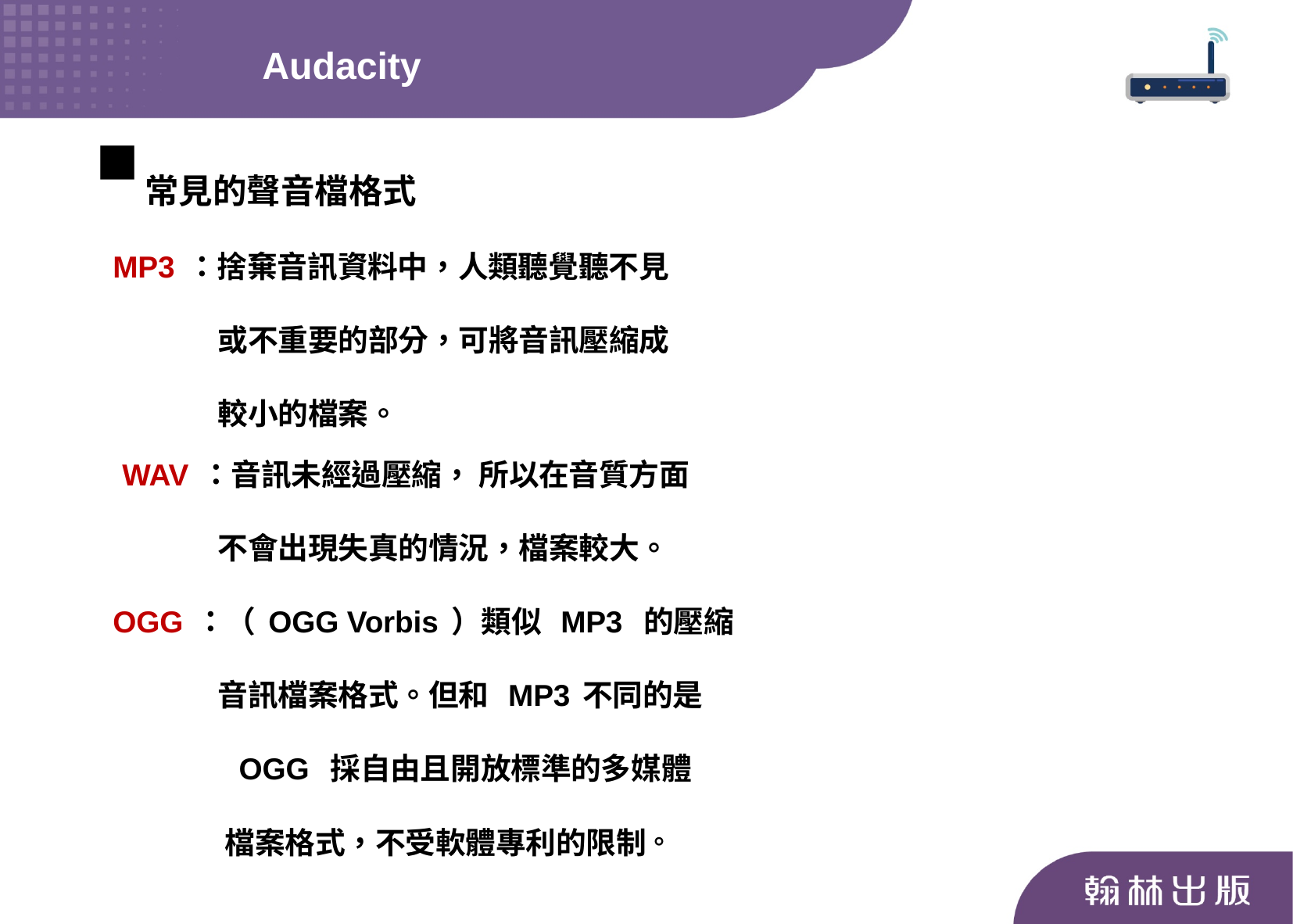

Audacity
常見的聲音檔格式
  MP3：捨棄音訊資料中，人類聽覺聽不見
                或不重要的部分，可將音訊壓縮成
                較小的檔案。
  WAV：音訊未經過壓縮， 所以在音質方面
                不會出現失真的情況，檔案較大。
  OGG：（OGG Vorbis）類似 MP3 的壓縮
                音訊檔案格式。但和 MP3不同的是
                 OGG 採自由且開放標準的多媒體
                 檔案格式，不受軟體專利的限制。